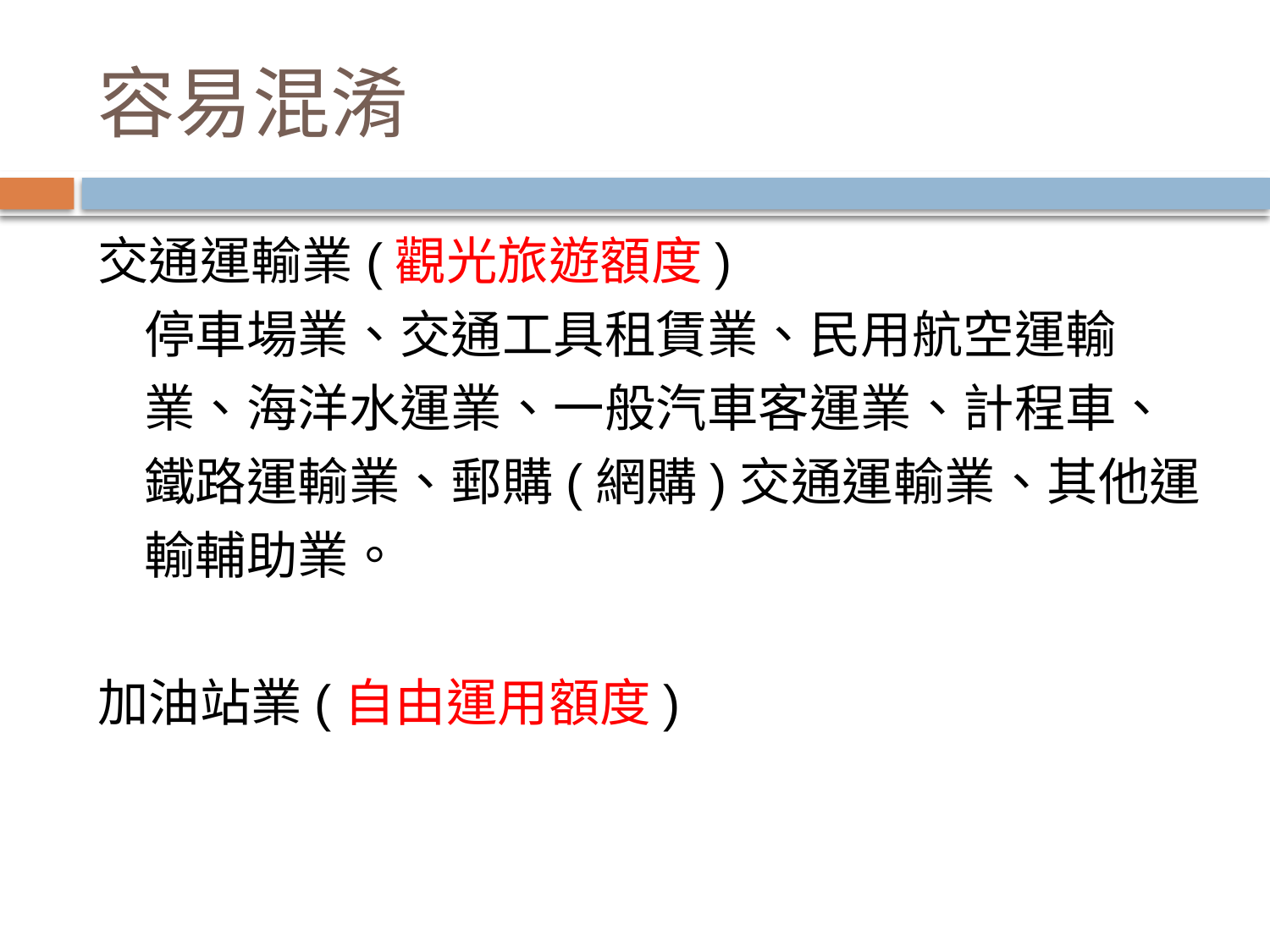

# 容易混淆
交通運輸業(觀光旅遊額度)
   停車場業、交通工具租賃業、民用航空運輸
   業、海洋水運業、一般汽車客運業、計程車、
   鐵路運輸業、郵購(網購)交通運輸業、其他運
   輸輔助業。

加油站業(自由運用額度)